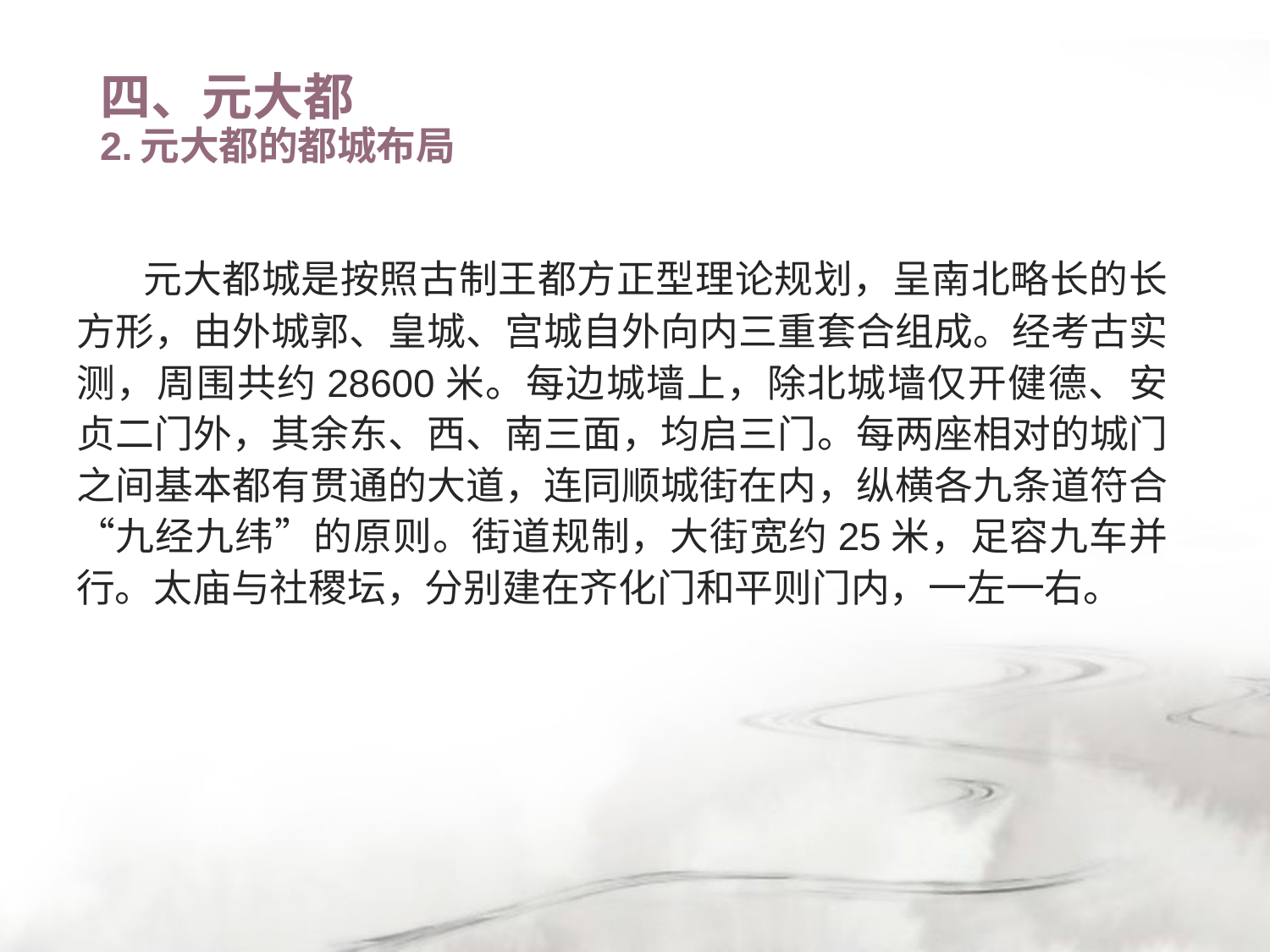

# 四、元大都 2.元大都的都城布局
     元大都城是按照古制王都方正型理论规划，呈南北略长的长方形，由外城郭、皇城、宫城自外向内三重套合组成。经考古实测，周围共约28600米。每边城墙上，除北城墙仅开健德、安贞二门外，其余东、西、南三面，均启三门。每两座相对的城门之间基本都有贯通的大道，连同顺城街在内，纵横各九条道符合“九经九纬”的原则。街道规制，大街宽约25米，足容九车并行。太庙与社稷坛，分别建在齐化门和平则门内，一左一右。